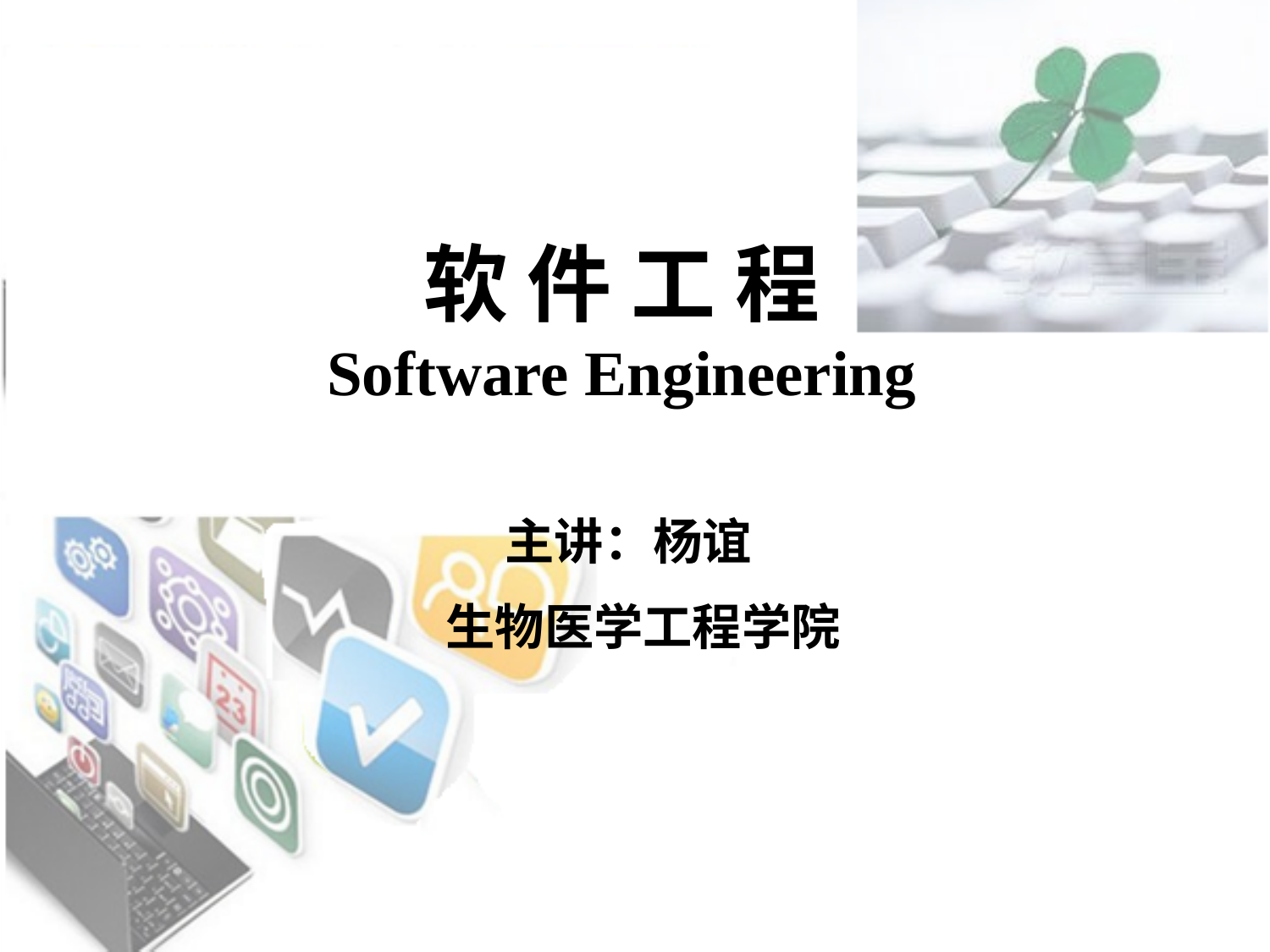

# 软 件 工 程 Software Engineering
主讲：杨谊
 生物医学工程学院